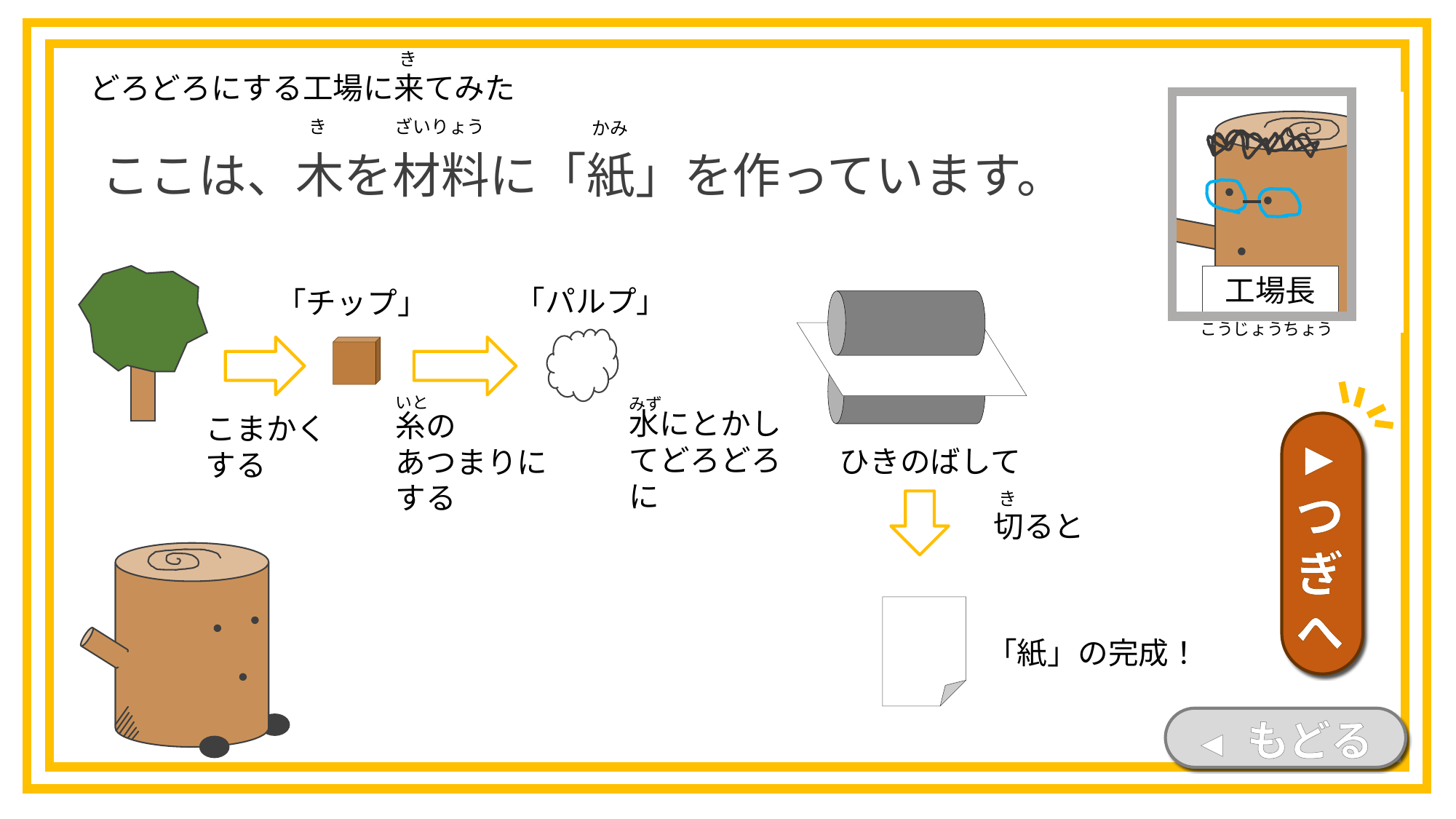

き

どろどろにする工場に来てみた

ざいりょう
ここは、木を材料に「紙」を作っています。
き
かみ

工場長
「パルプ」
「チップ」

こうじょうちょう

いと
みず
水にとかしてどろどろに
糸の
あつまりに
する
こまかく
する
►つぎへ
ひきのばして
き

切ると

「紙」の完成！

◄ もどる